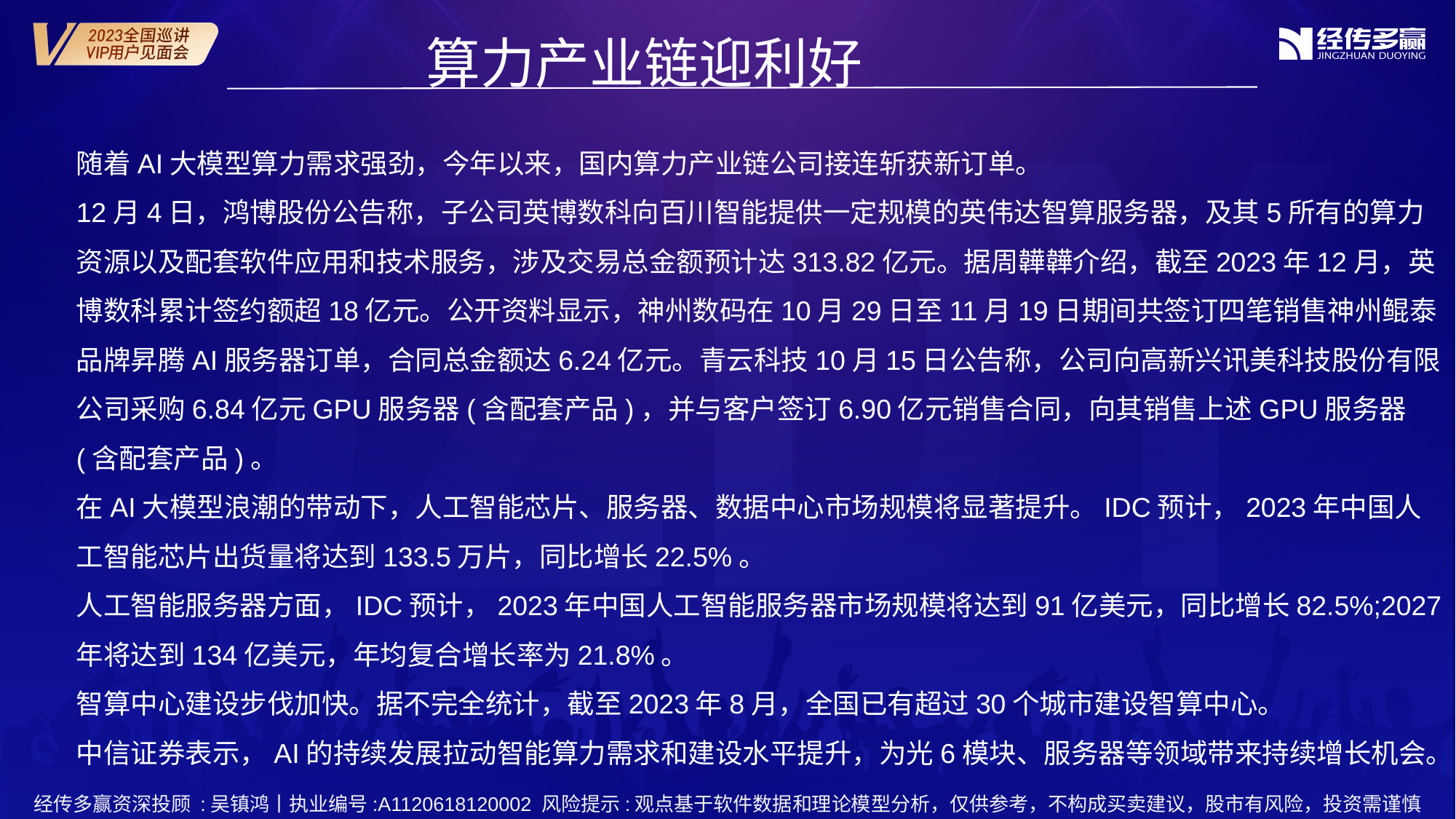

算力产业链迎利好
随着AI大模型算力需求强劲，今年以来，国内算力产业链公司接连斩获新订单。
12月4日，鸿博股份公告称，子公司英博数科向百川智能提供一定规模的英伟达智算服务器，及其5所有的算力资源以及配套软件应用和技术服务，涉及交易总金额预计达313.82亿元。据周韡韡介绍，截至2023年12月，英博数科累计签约额超18亿元。公开资料显示，神州数码在10月29日至11月19日期间共签订四笔销售神州鲲泰品牌昇腾AI服务器订单，合同总金额达6.24亿元。青云科技10月15日公告称，公司向高新兴讯美科技股份有限公司采购6.84亿元GPU服务器(含配套产品)，并与客户签订6.90亿元销售合同，向其销售上述GPU服务器(含配套产品)。
在AI大模型浪潮的带动下，人工智能芯片、服务器、数据中心市场规模将显著提升。IDC预计，2023年中国人工智能芯片出货量将达到133.5万片，同比增长22.5%。
人工智能服务器方面，IDC预计，2023年中国人工智能服务器市场规模将达到91亿美元，同比增长82.5%;2027年将达到134亿美元，年均复合增长率为21.8%。
智算中心建设步伐加快。据不完全统计，截至2023年8月，全国已有超过30个城市建设智算中心。
中信证券表示，AI的持续发展拉动智能算力需求和建设水平提升，为光6模块、服务器等领域带来持续增长机会。